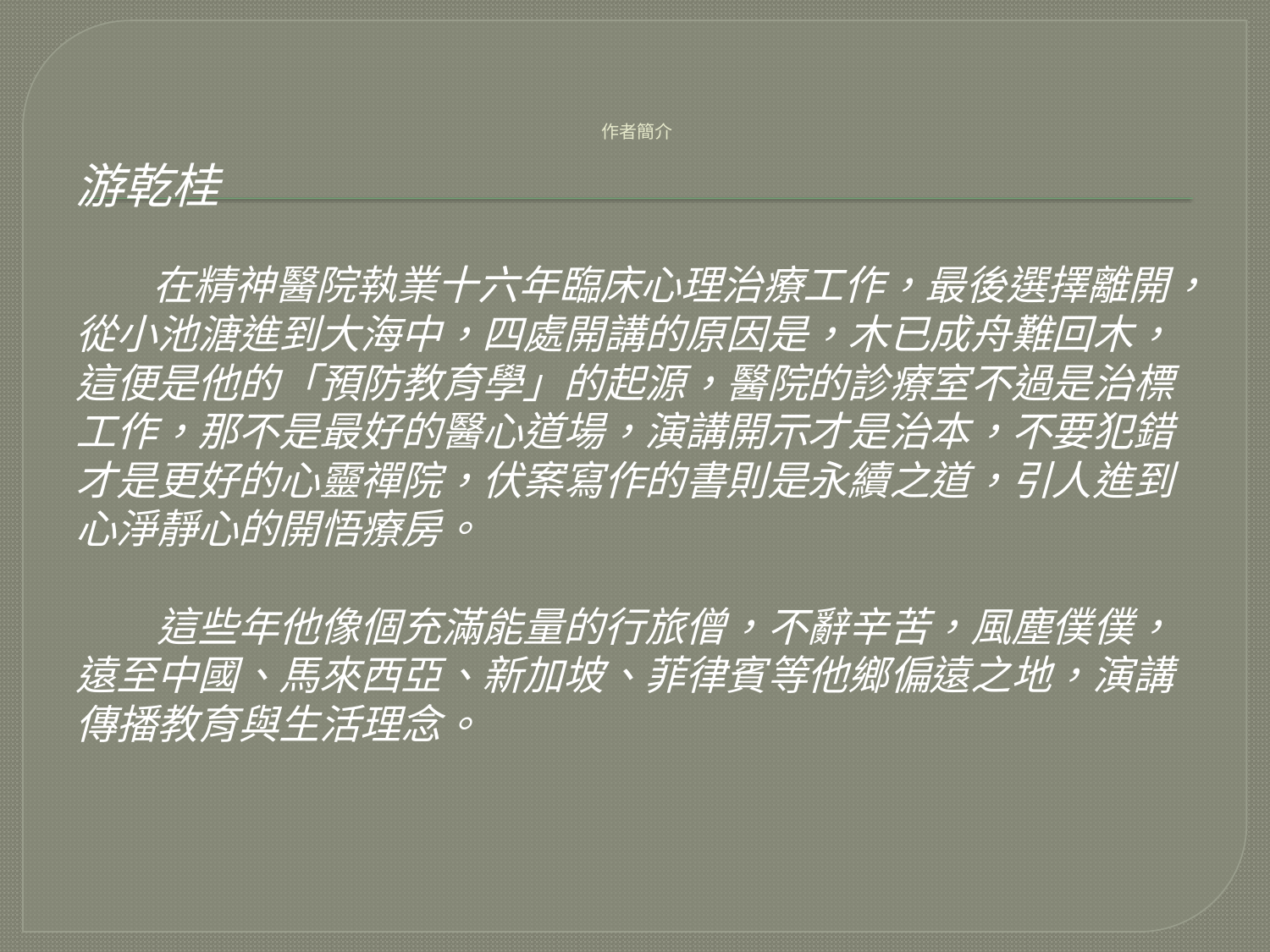

# 作者簡介
游乾桂
　　在精神醫院執業十六年臨床心理治療工作，最後選擇離開，從小池溏進到大海中，四處開講的原因是，木已成舟難回木，這便是他的「預防教育學」的起源，醫院的診療室不過是治標工作，那不是最好的醫心道場，演講開示才是治本，不要犯錯才是更好的心靈禪院，伏案寫作的書則是永續之道，引人進到心淨靜心的開悟療房。
　　這些年他像個充滿能量的行旅僧，不辭辛苦，風塵僕僕，遠至中國、馬來西亞、新加坡、菲律賓等他鄉偏遠之地，演講傳播教育與生活理念。